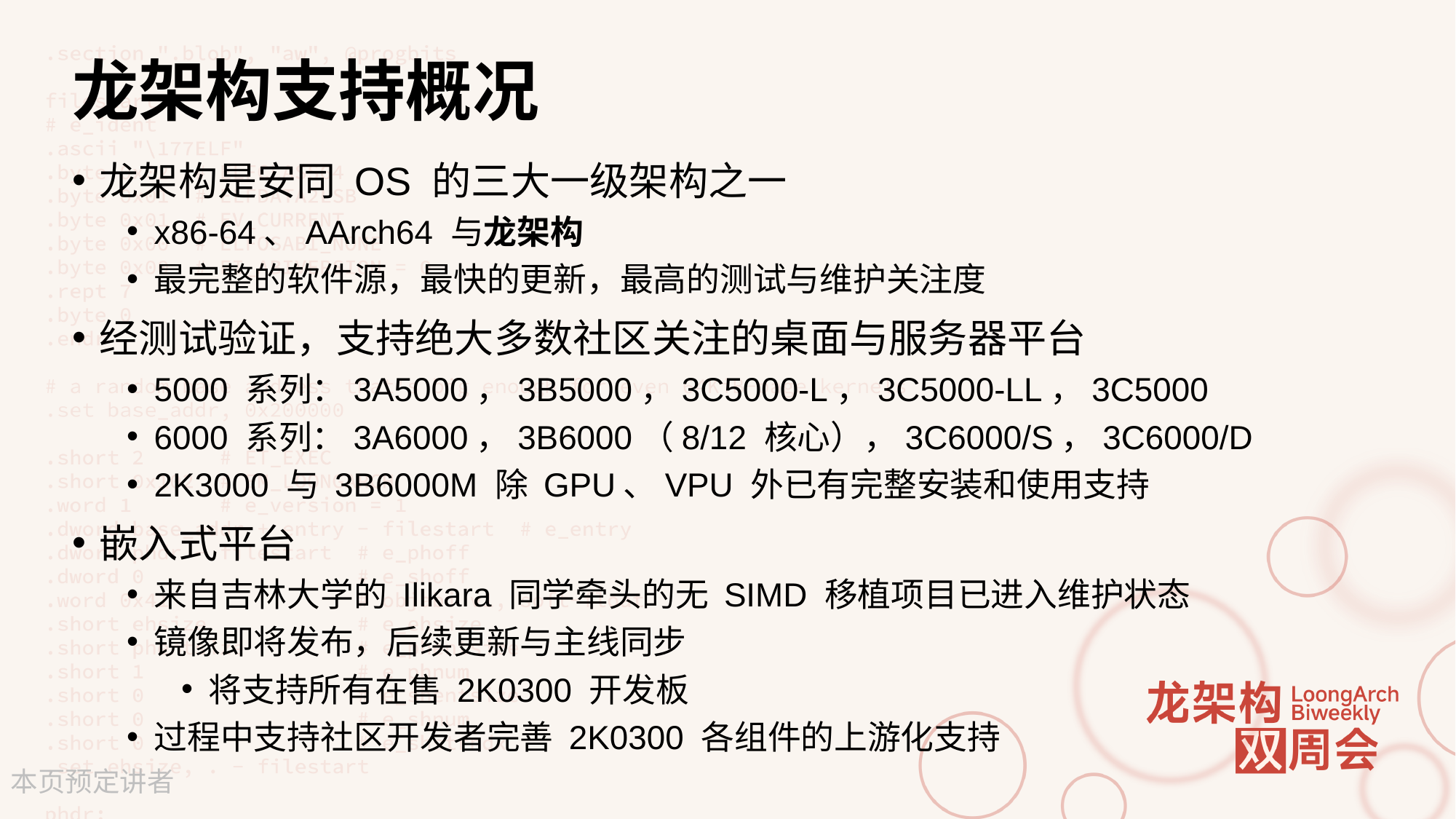

# 龙架构支持概况
龙架构是安同 OS 的三大一级架构之一
x86-64、AArch64 与龙架构
最完整的软件源，最快的更新，最高的测试与维护关注度
经测试验证，支持绝大多数社区关注的桌面与服务器平台
5000 系列：3A5000，3B5000，3C5000-L，3C5000-LL，3C5000
6000 系列：3A6000，3B6000（8/12 核心），3C6000/S，3C6000/D
2K3000 与 3B6000M 除 GPU、VPU 外已有完整安装和使用支持
嵌入式平台
来自吉林大学的 Ilikara 同学牵头的无 SIMD 移植项目已进入维护状态
镜像即将发布，后续更新与主线同步
将支持所有在售 2K0300 开发板
过程中支持社区开发者完善 2K0300 各组件的上游化支持